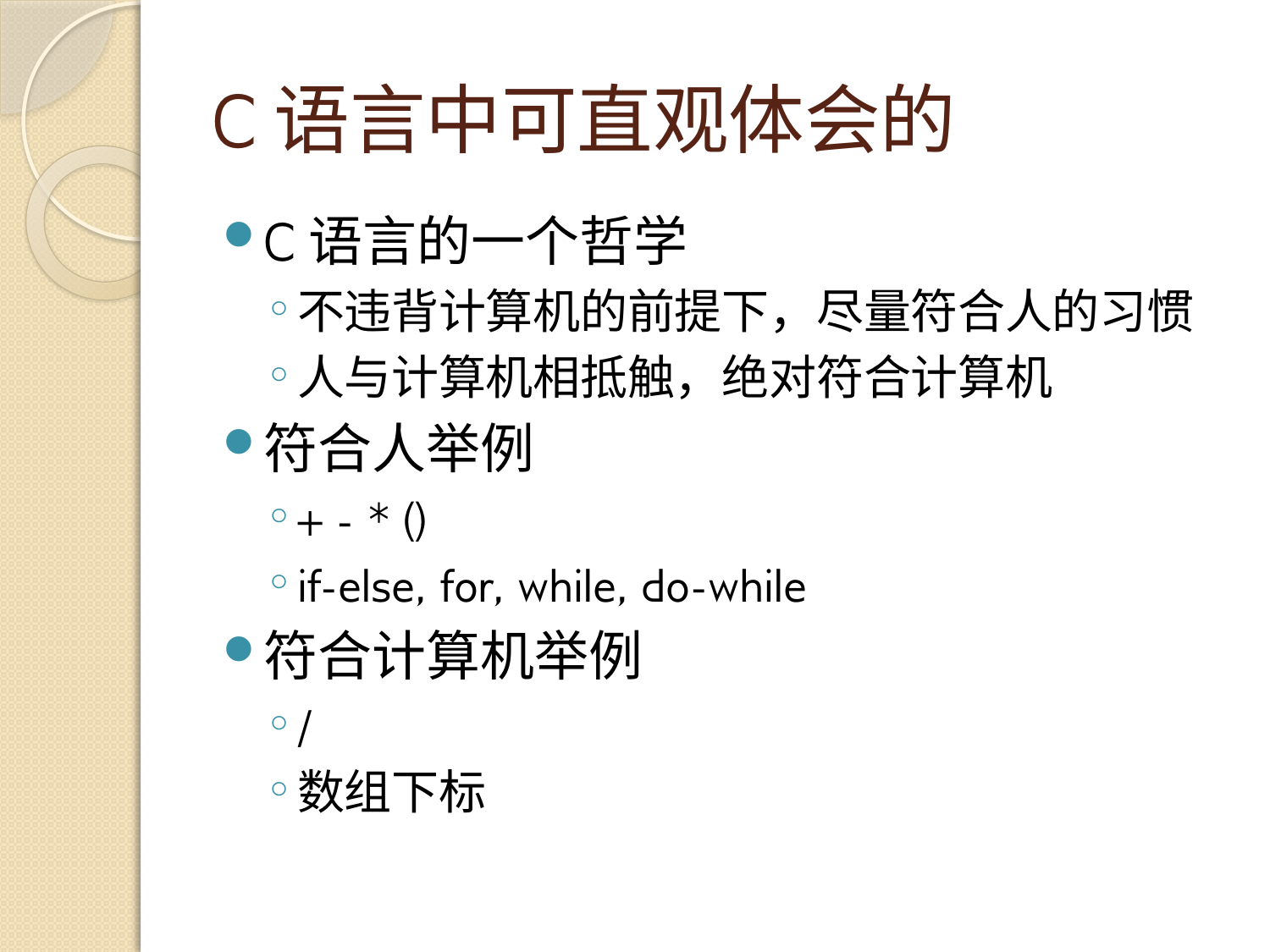

# C语言中可直观体会的
C语言的一个哲学
不违背计算机的前提下，尽量符合人的习惯
人与计算机相抵触，绝对符合计算机
符合人举例
+ - * ()
if-else, for, while, do-while
符合计算机举例
/
数组下标